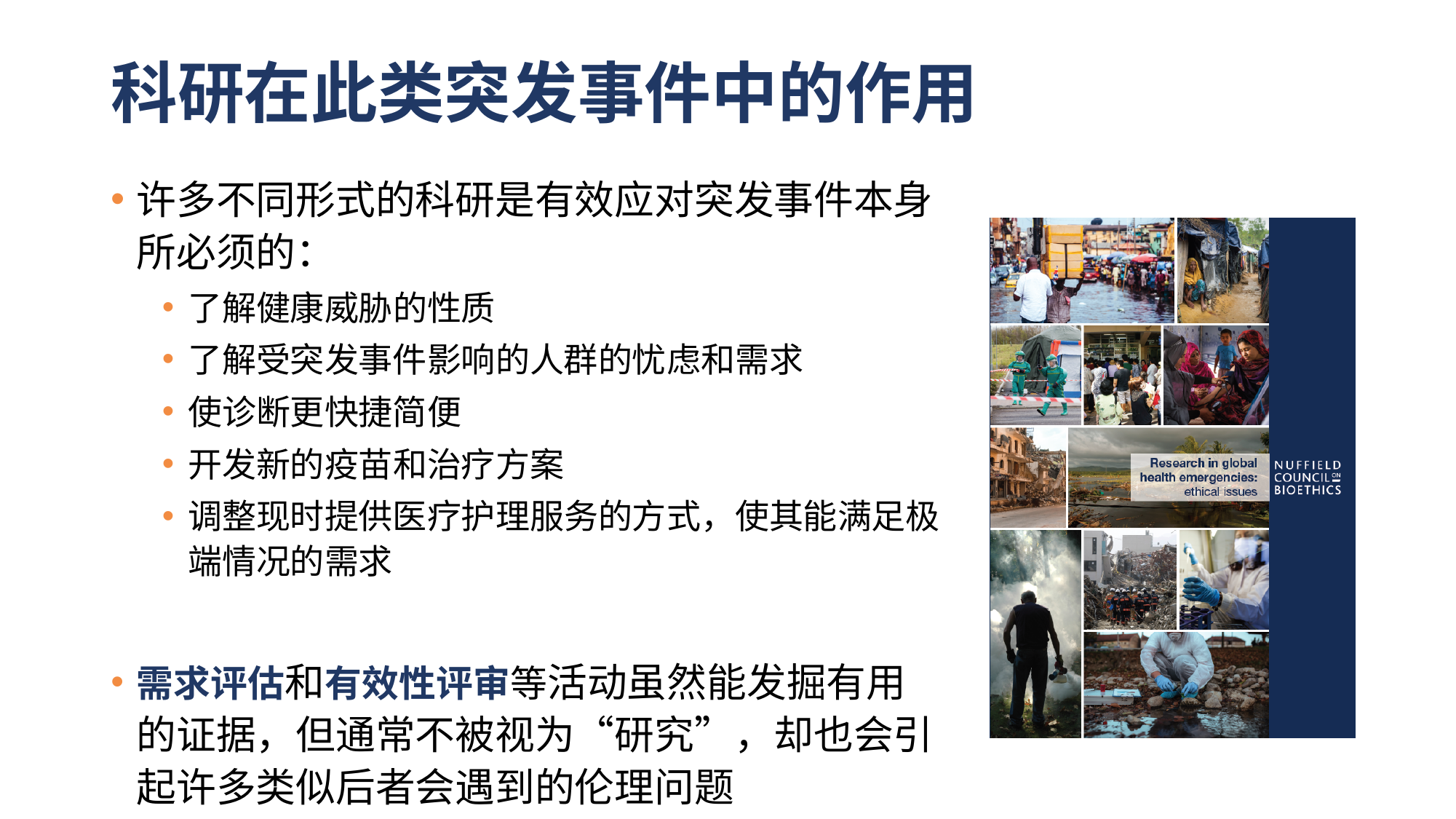

# 科研在此类突发事件中的作用
许多不同形式的科研是有效应对突发事件本身所必须的：
了解健康威胁的性质
了解受突发事件影响的人群的忧虑和需求
使诊断更快捷简便
开发新的疫苗和治疗方案
调整现时提供医疗护理服务的方式，使其能满足极端情况的需求

需求评估和有效性评审等活动虽然能发掘有用的证据，但通常不被视为“研究”，却也会引起许多类似后者会遇到的伦理问题